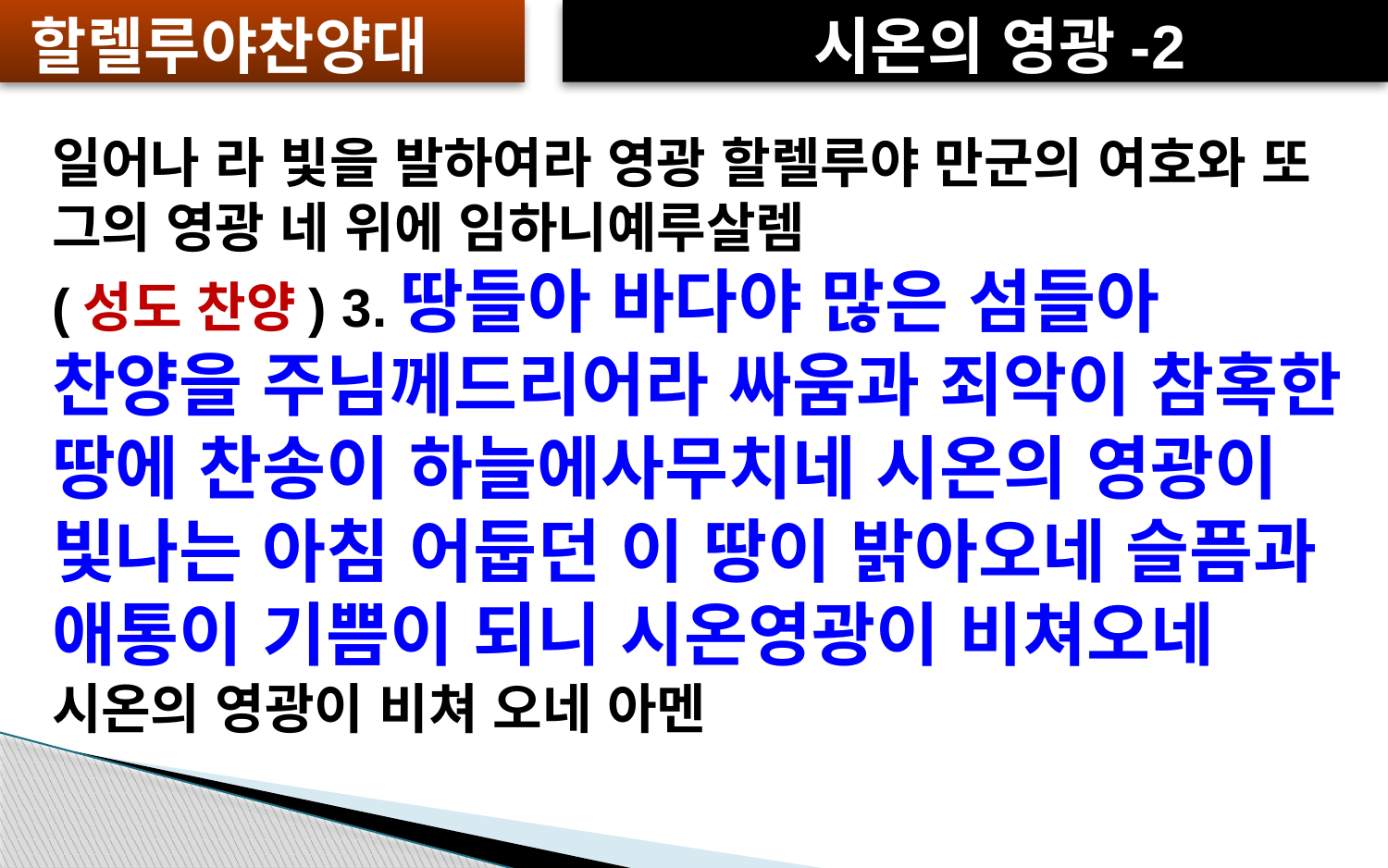

할렐루야찬양대
 시온의 영광-2
# 일어나 라 빛을 발하여라 영광 할렐루야 만군의 여호와 또 그의 영광 네 위에 임하니예루살렘 (성도 찬양) 3.땅들아 바다야 많은 섬들아 찬양을 주님께드리어라 싸움과 죄악이 참혹한 땅에 찬송이 하늘에사무치네 시온의 영광이 빛나는 아침 어둡던 이 땅이 밝아오네 슬픔과 애통이 기쁨이 되니 시온영광이 비쳐오네  시온의 영광이 비쳐 오네 아멘